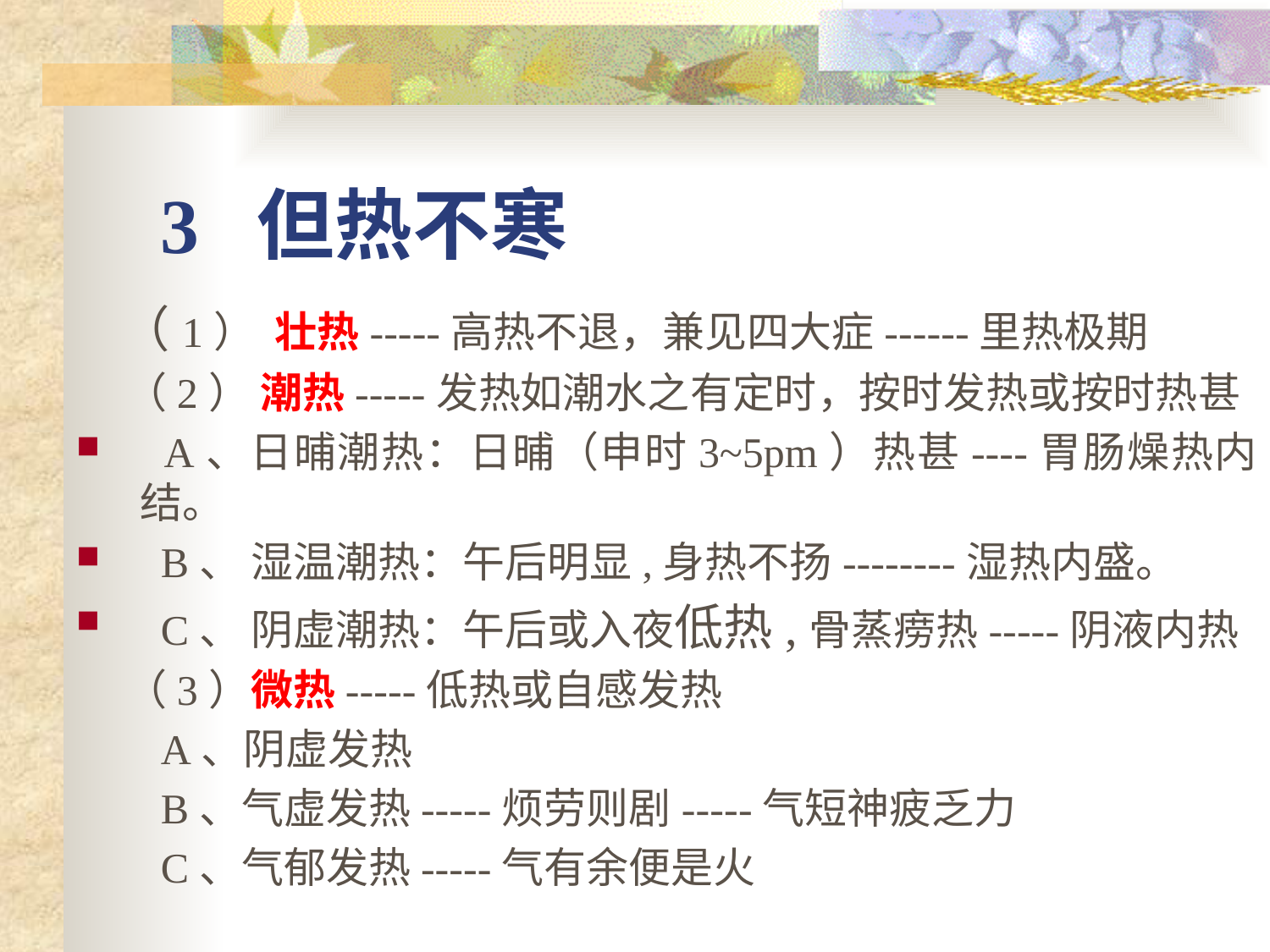

# 3  但热不寒
   （1）  壮热-----高热不退，兼见四大症------里热极期
    （2） 潮热-----发热如潮水之有定时，按时发热或按时热甚
  A、日晡潮热：日晡（申时3~5pm）热甚----胃肠燥热内结。
  B、 湿温潮热：午后明显,身热不扬--------湿热内盛。
  C、 阴虚潮热：午后或入夜低热,骨蒸痨热-----阴液内热
    （3）微热-----低热或自感发热
        A、阴虚发热
        B、气虚发热-----烦劳则剧-----气短神疲乏力
        C、气郁发热-----气有余便是火